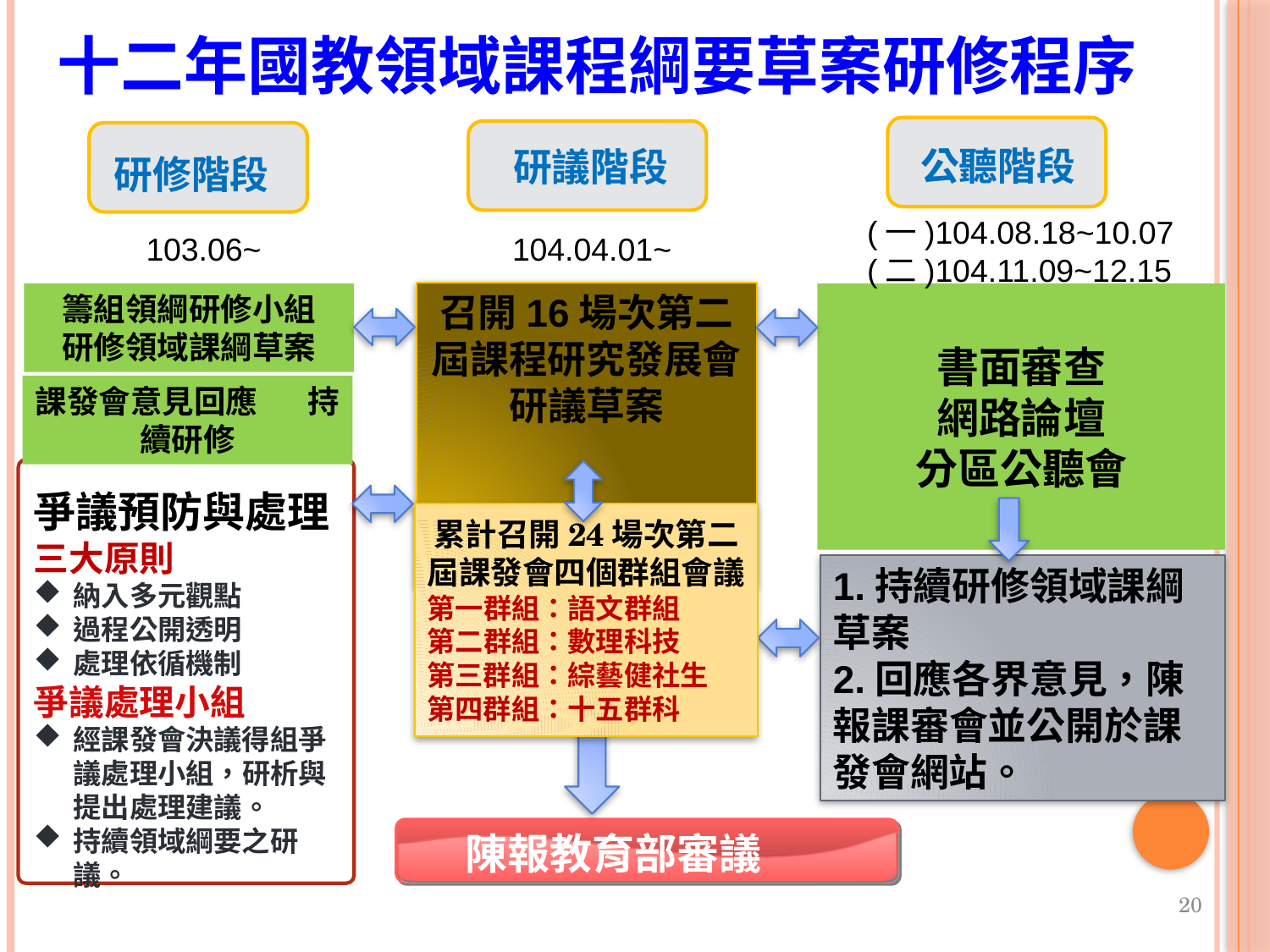

十二年國教領域課程綱要草案研修程序

研修階段

公聽階段
研議階段
(一)104.08.18~10.07
(二)104.11.09~12.15
104.04.01~
103.06~
召開16場次第二屆課程研究發展會研議草案

籌組領綱研修小組
研修領域課綱草案

書面審查
網路論壇
分區公聽會

課發會意見回應       持續研修

爭議預防與處理
三大原則
納入多元觀點
過程公開透明
處理依循機制
爭議處理小組
經課發會決議得組爭議處理小組，研析與提出處理建議。
持續領域綱要之研議。

累計召開24場次第二屆課發會四個群組會議
第一群組：語文群組
第二群組：數理科技
第三群組：綜藝健社生
第四群組：十五群科
1.持續研修領域課綱草案
2.回應各界意見，陳報課審會並公開於課發會網站。

陳報教育部審議

20